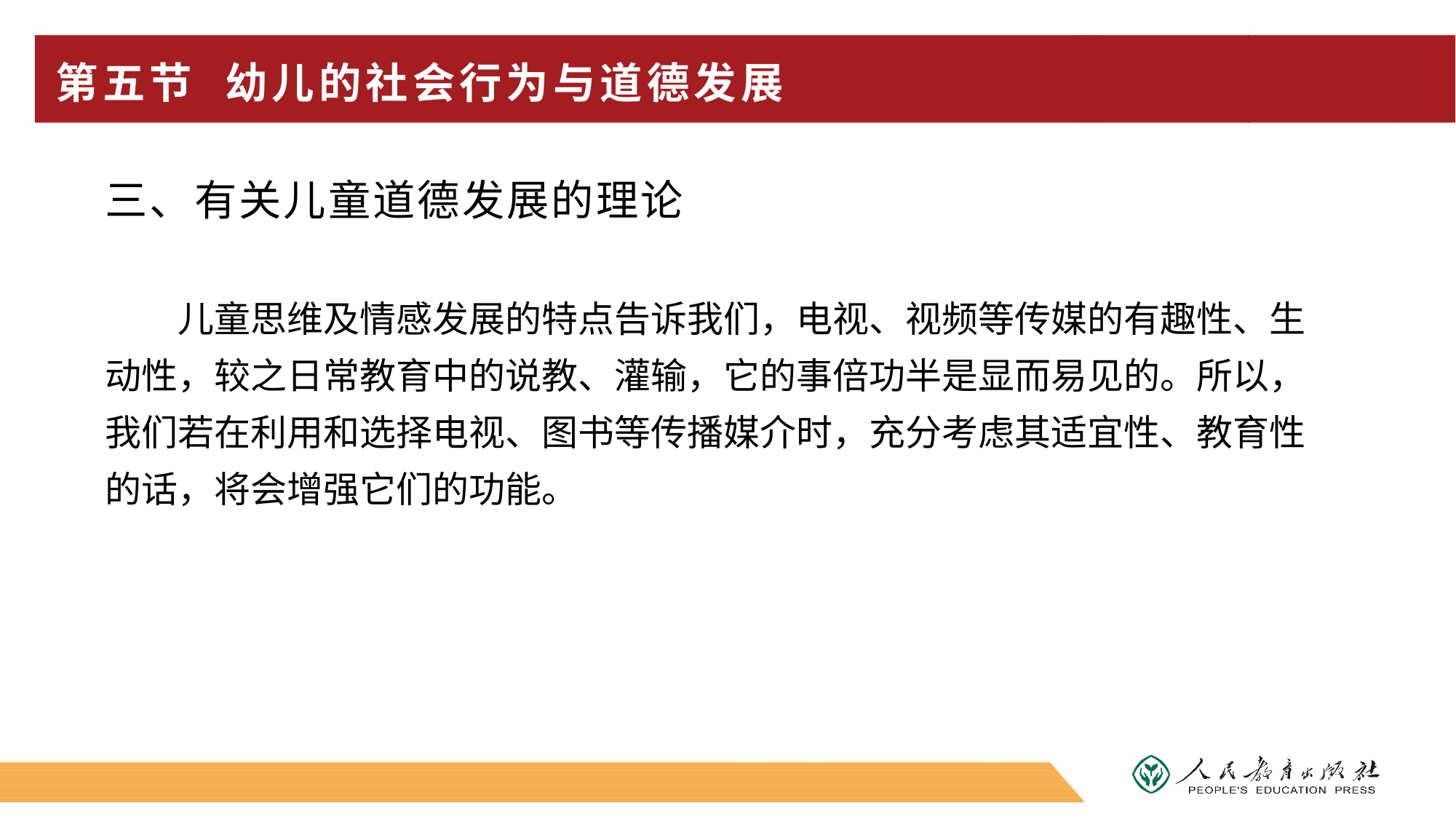

# 第五节  幼儿的社会行为与道德发展
三、有关儿童道德发展的理论
儿童思维及情感发展的特点告诉我们，电视、视频等传媒的有趣性、生动性，较之日常教育中的说教、灌输，它的事倍功半是显而易见的。所以，我们若在利用和选择电视、图书等传播媒介时，充分考虑其适宜性、教育性的话，将会增强它们的功能。